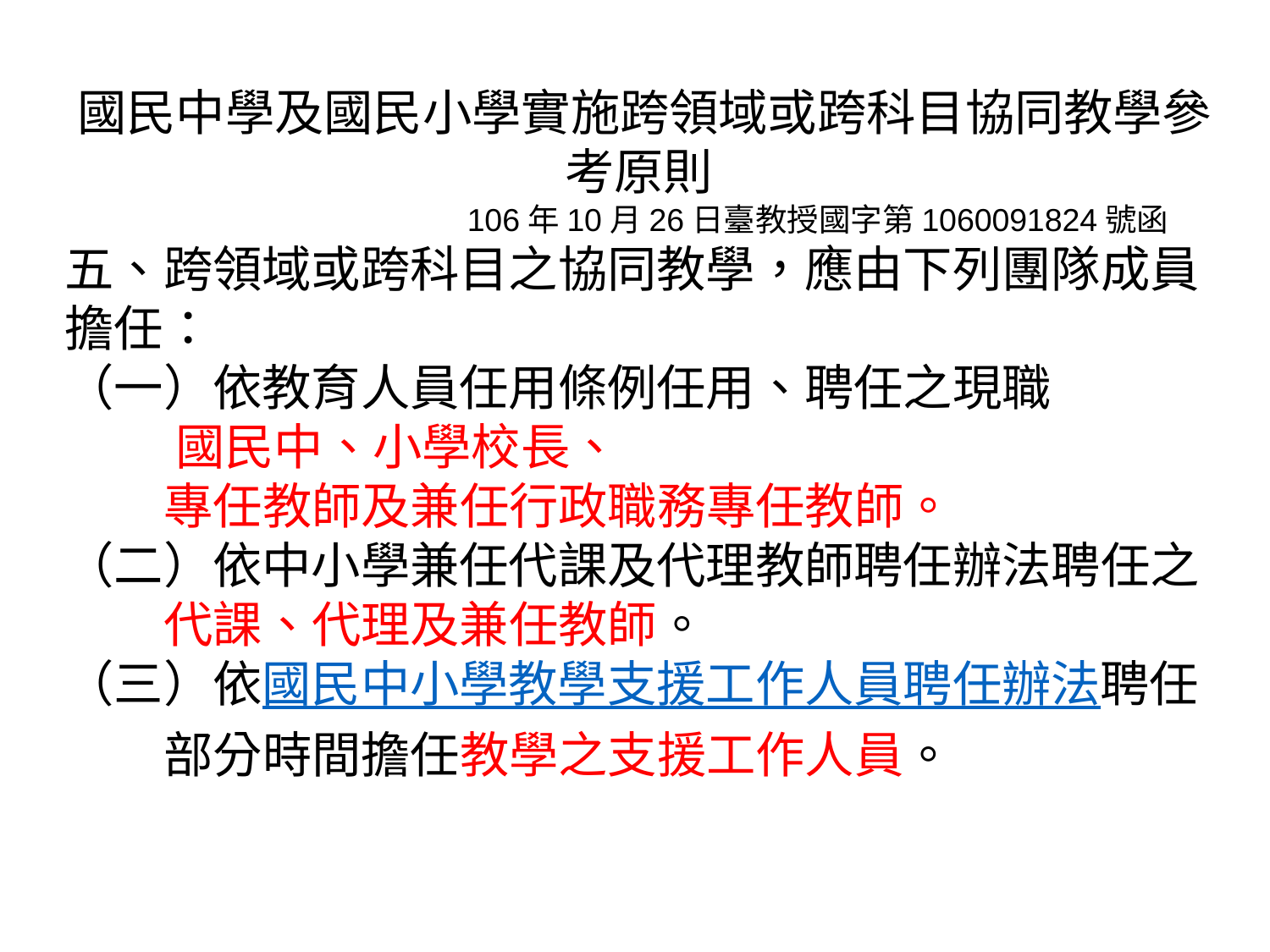

國民中學及國民小學實施跨領域或跨科目協同教學參考原則
                                       106年10月26日臺教授國字第1060091824號函
五、跨領域或跨科目之協同教學，應由下列團隊成員擔任：
（一）依教育人員任用條例任用、聘任之現職
         國民中、小學校長、
         專任教師及兼任行政職務專任教師。
（二）依中小學兼任代課及代理教師聘任辦法聘任之
         代課、代理及兼任教師。
（三）依國民中小學教學支援工作人員聘任辦法聘任
         部分時間擔任教學之支援工作人員。